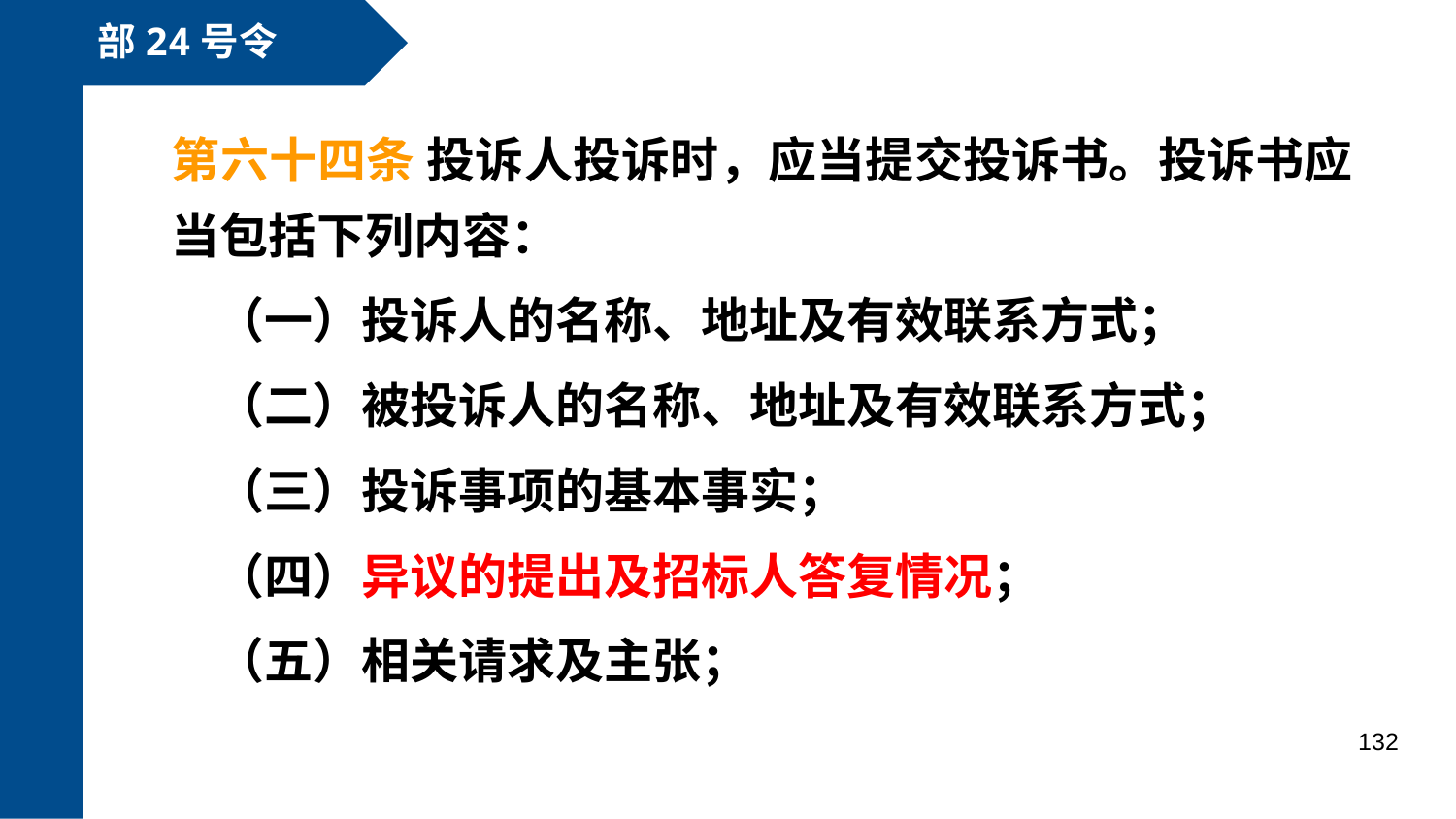

部24号令
第六十四条 投诉人投诉时，应当提交投诉书。投诉书应当包括下列内容：
   （一）投诉人的名称、地址及有效联系方式；
   （二）被投诉人的名称、地址及有效联系方式；
   （三）投诉事项的基本事实；
   （四）异议的提出及招标人答复情况；
   （五）相关请求及主张；
132